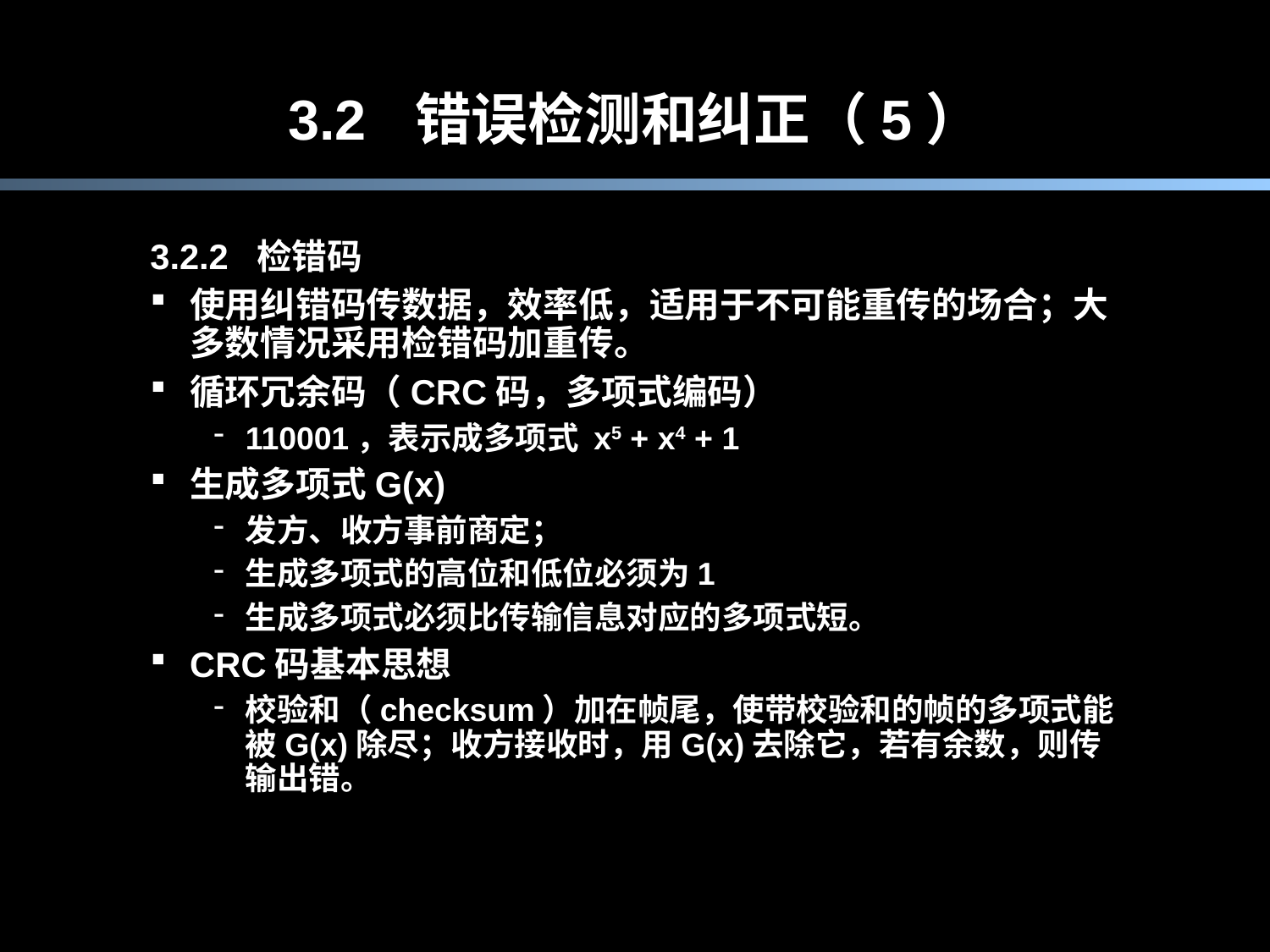

# 3.2	错误检测和纠正（5）
3.2.2  检错码
使用纠错码传数据，效率低，适用于不可能重传的场合；大多数情况采用检错码加重传。
循环冗余码（CRC码，多项式编码）
110001，表示成多项式 x5 + x4 + 1
生成多项式G(x)
发方、收方事前商定；
生成多项式的高位和低位必须为1
生成多项式必须比传输信息对应的多项式短。
CRC码基本思想
校验和（checksum）加在帧尾，使带校验和的帧的多项式能被G(x)除尽；收方接收时，用G(x)去除它，若有余数，则传输出错。